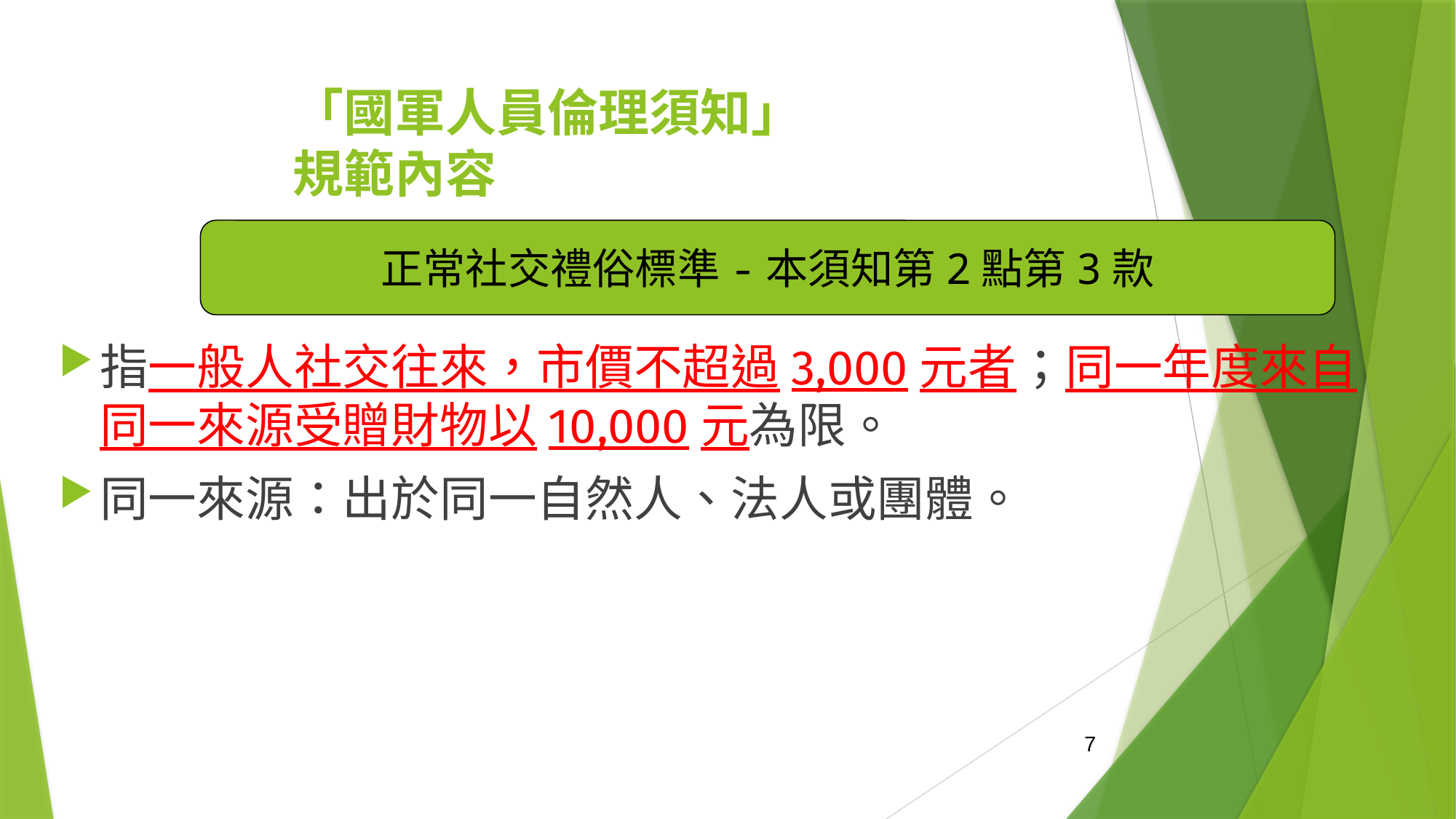

# 「國軍人員倫理須知」 規範內容
正常社交禮俗標準-本須知第2點第3款
指一般人社交往來，市價不超過3,000元者；同一年度來自同一來源受贈財物以10,000元為限。
同一來源：出於同一自然人、法人或團體。

7